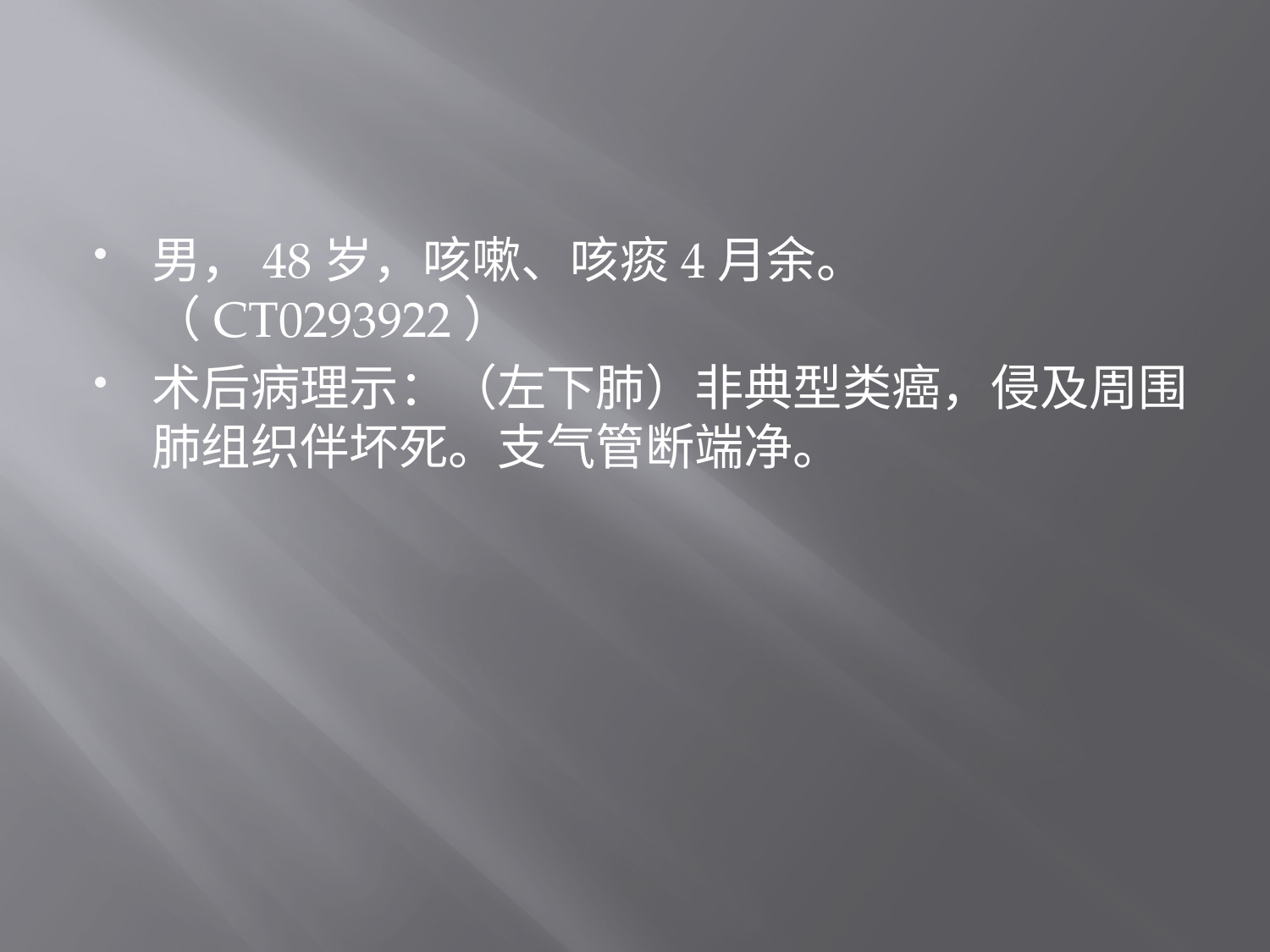

男，48岁，咳嗽、咳痰4月余。（CT0293922）
术后病理示：（左下肺）非典型类癌，侵及周围肺组织伴坏死。支气管断端净。